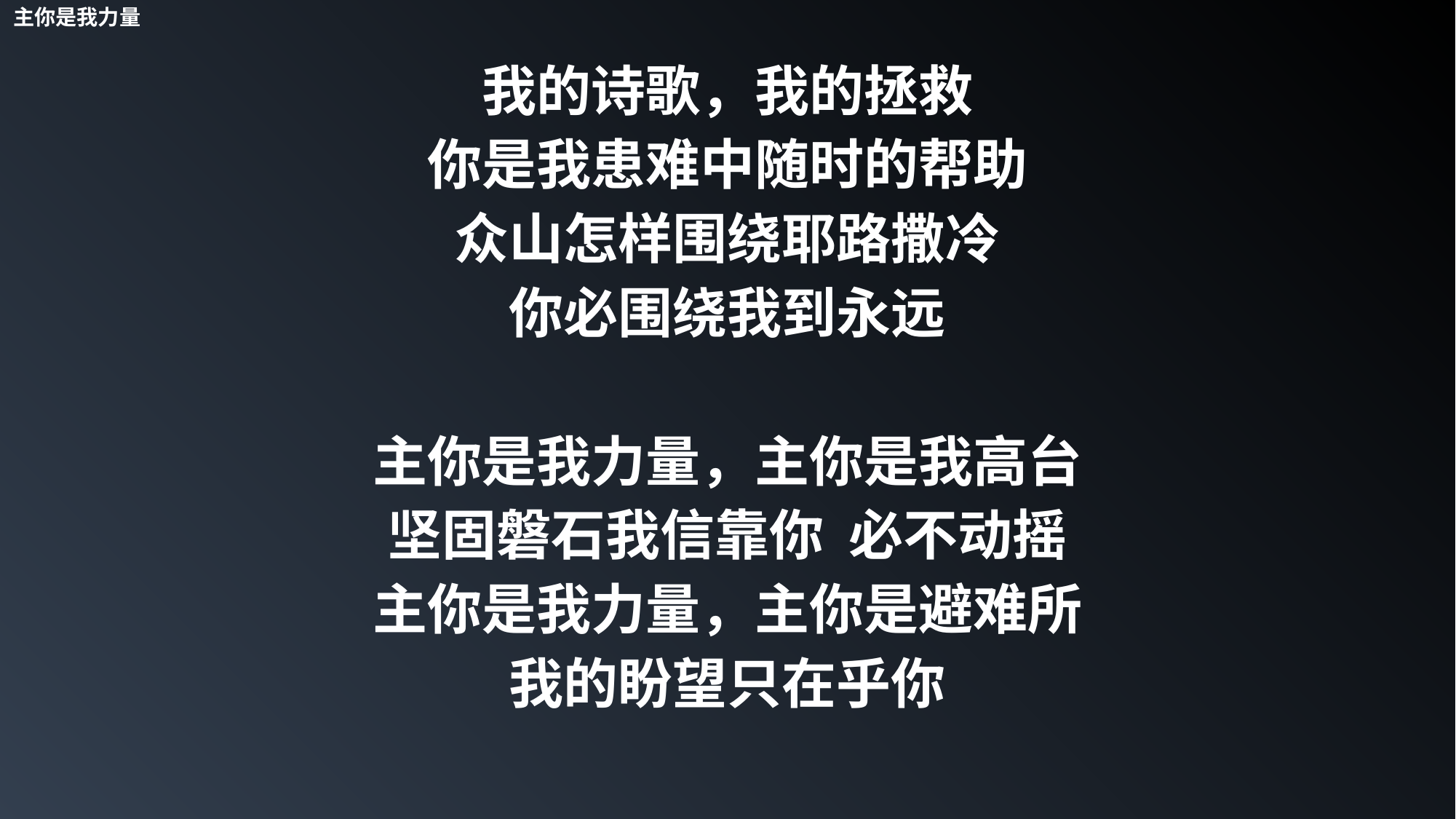

主你是我力量
我的诗歌，我的拯救
你是我患难中随时的帮助
众山怎样围绕耶路撒冷
你必围绕我到永远

主你是我力量，主你是我高台
坚固磐石我信靠你  必不动摇
主你是我力量，主你是避难所
我的盼望只在乎你